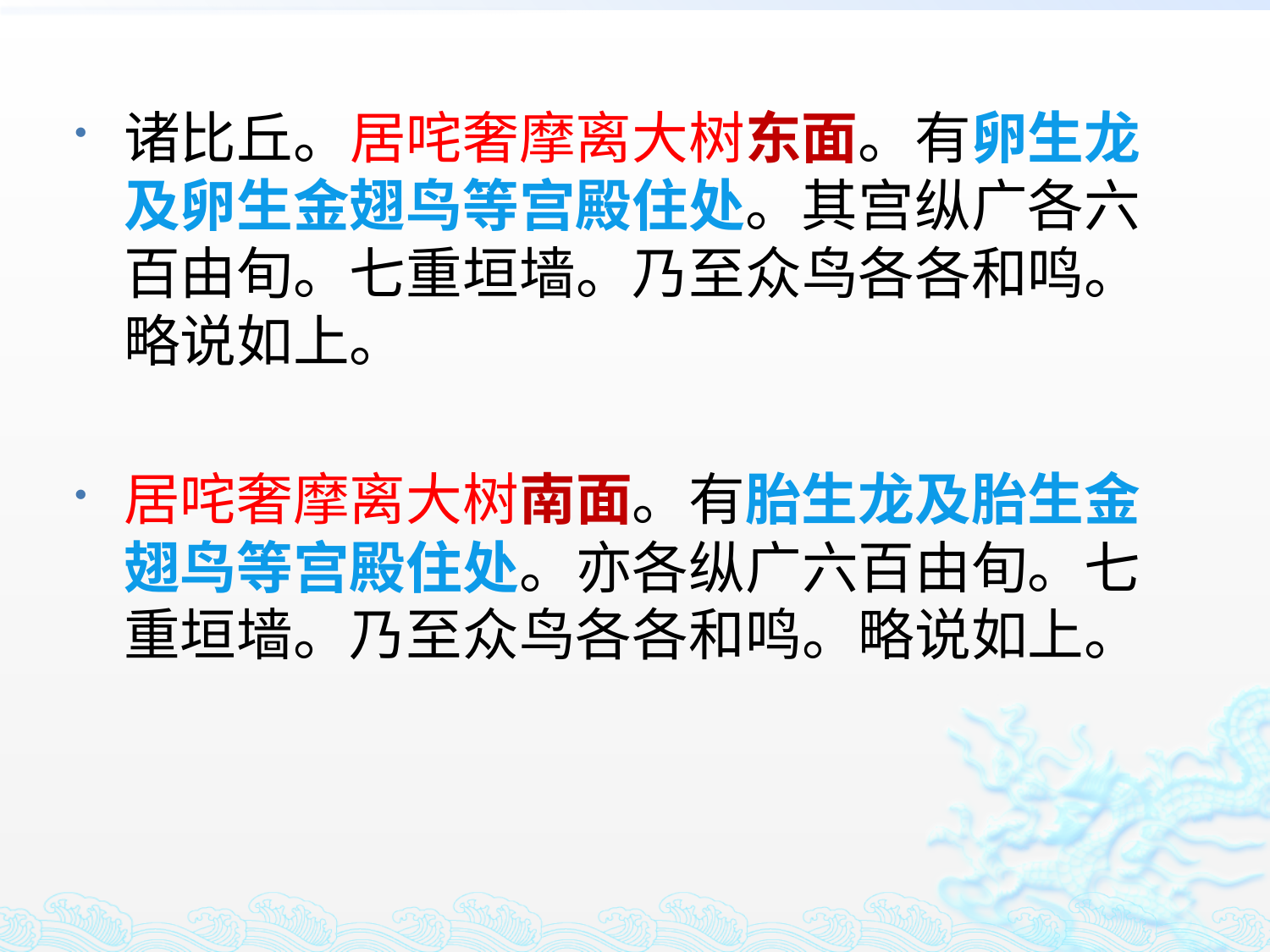

诸比丘。居咤奢摩离大树东面。有卵生龙及卵生金翅鸟等宫殿住处。其宫纵广各六百由旬。七重垣墙。乃至众鸟各各和鸣。略说如上。

居咤奢摩离大树南面。有胎生龙及胎生金翅鸟等宫殿住处。亦各纵广六百由旬。七重垣墙。乃至众鸟各各和鸣。略说如上。